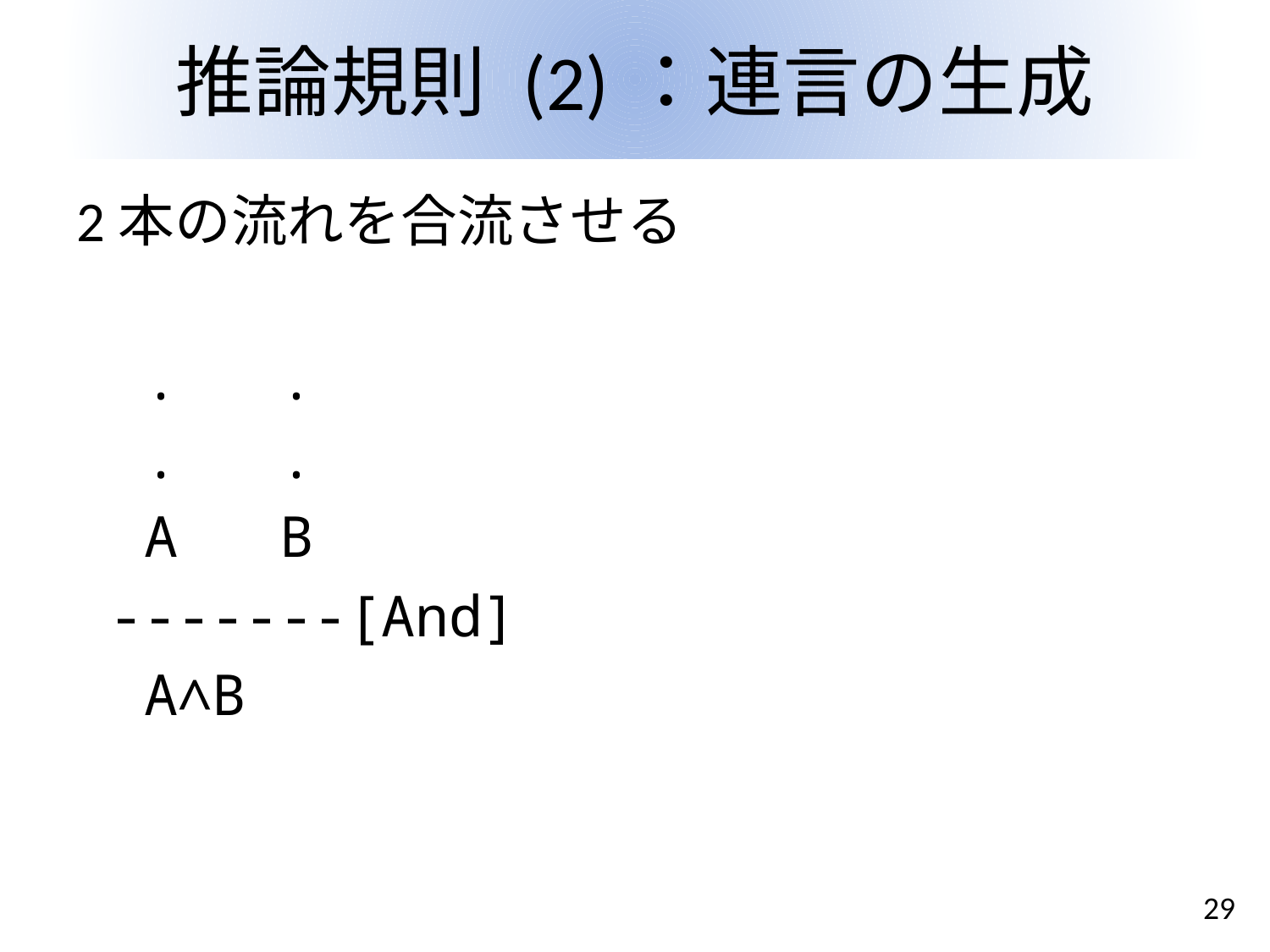

# 推論規則 (2)：連言の生成
2本の流れを合流させる

  .   .
  .   .
  A   B
 -------[And]
  A∧B

29